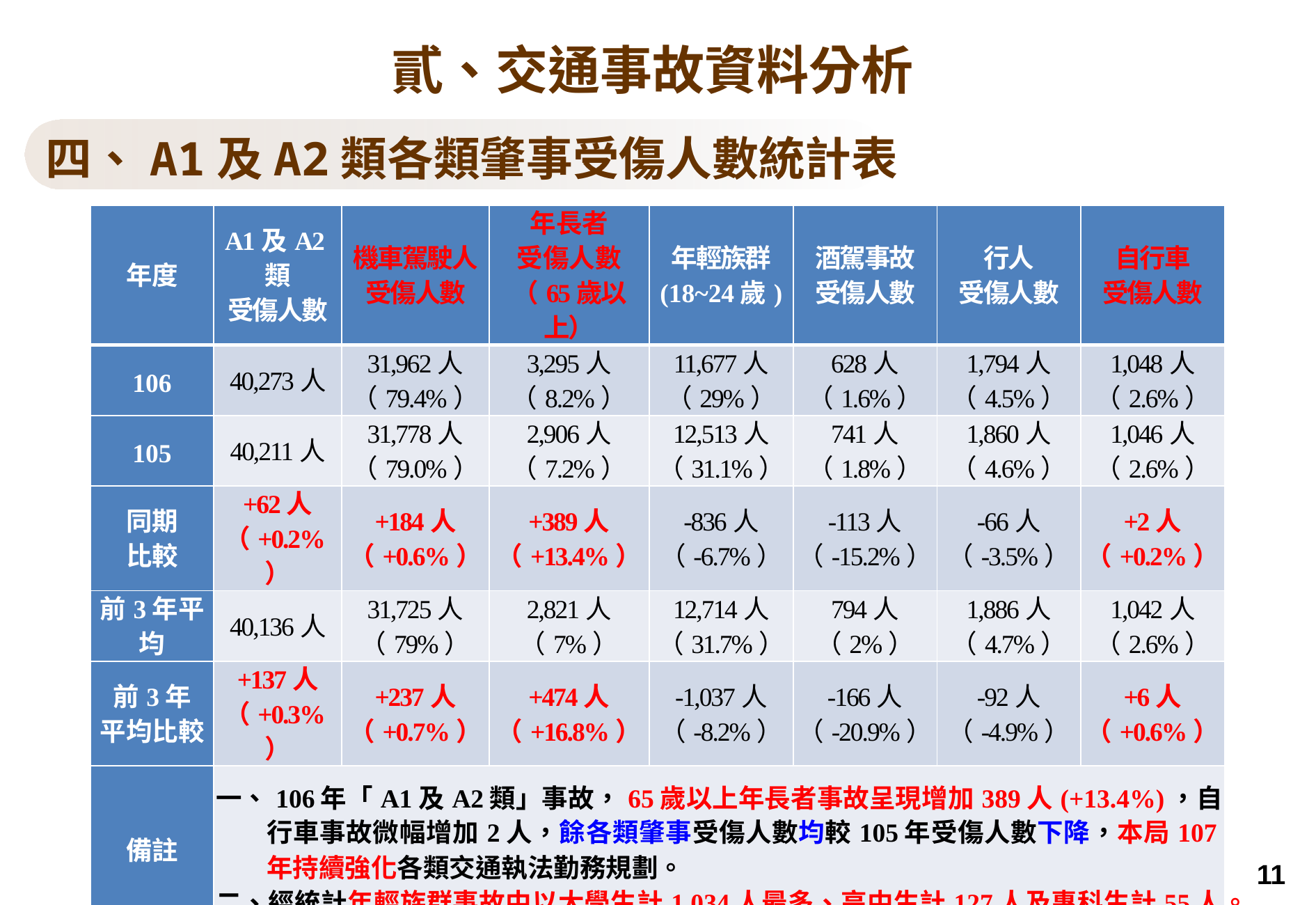

貳、交通事故資料分析

四、A1及A2類各類肇事受傷人數統計表
| 年度 | A1及A2類 受傷人數 | 機車駕駛人 受傷人數 | 年長者 受傷人數 （65歲以上） | 年輕族群 (18~24歲) | 酒駕事故 受傷人數 | 行人 受傷人數 | 自行車 受傷人數 |
| --- | --- | --- | --- | --- | --- | --- | --- |
| 106 | 40,273人 | 31,962人 （79.4%） | 3,295人 （8.2%） | 11,677人 （29%） | 628人 （1.6%） | 1,794人 （4.5%） | 1,048人 （2.6%） |
| 105 | 40,211人 | 31,778人 （79.0%） | 2,906人 （7.2%） | 12,513人 （31.1%） | 741人 （1.8%） | 1,860人 （4.6%） | 1,046人 （2.6%） |
| 同期 比較 | +62人 （+0.2%） | +184人 （+0.6%） | +389人 （+13.4%） | -836人 （-6.7%） | -113人 （-15.2%） | -66人 （-3.5%） | +2人 （+0.2%） |
| 前3年平均 | 40,136人 | 31,725人 （79%） | 2,821人 （7%） | 12,714人 （31.7%） | 794人 （2%） | 1,886人 （4.7%） | 1,042人 （2.6%） |
| 前3年 平均比較 | +137人 （+0.3%） | +237人 （+0.7%） | +474人 （+16.8%） | -1,037人 （-8.2%） | -166人 （-20.9%） | -92人 （-4.9%） | +6人 （+0.6%） |
| 備註 | 一、106年「A1及A2類」事故，65歲以上年長者事故呈現增加389人(+13.4%)，自行車事故微幅增加2人，餘各類肇事受傷人數均較105年受傷人數下降，本局107年持續強化各類交通執法勤務規劃。 二、經統計年輕族群事故中以大學生計1,034人最多、高中生計127人及專科生計55人。 |  |  |  |  |  |  |
11